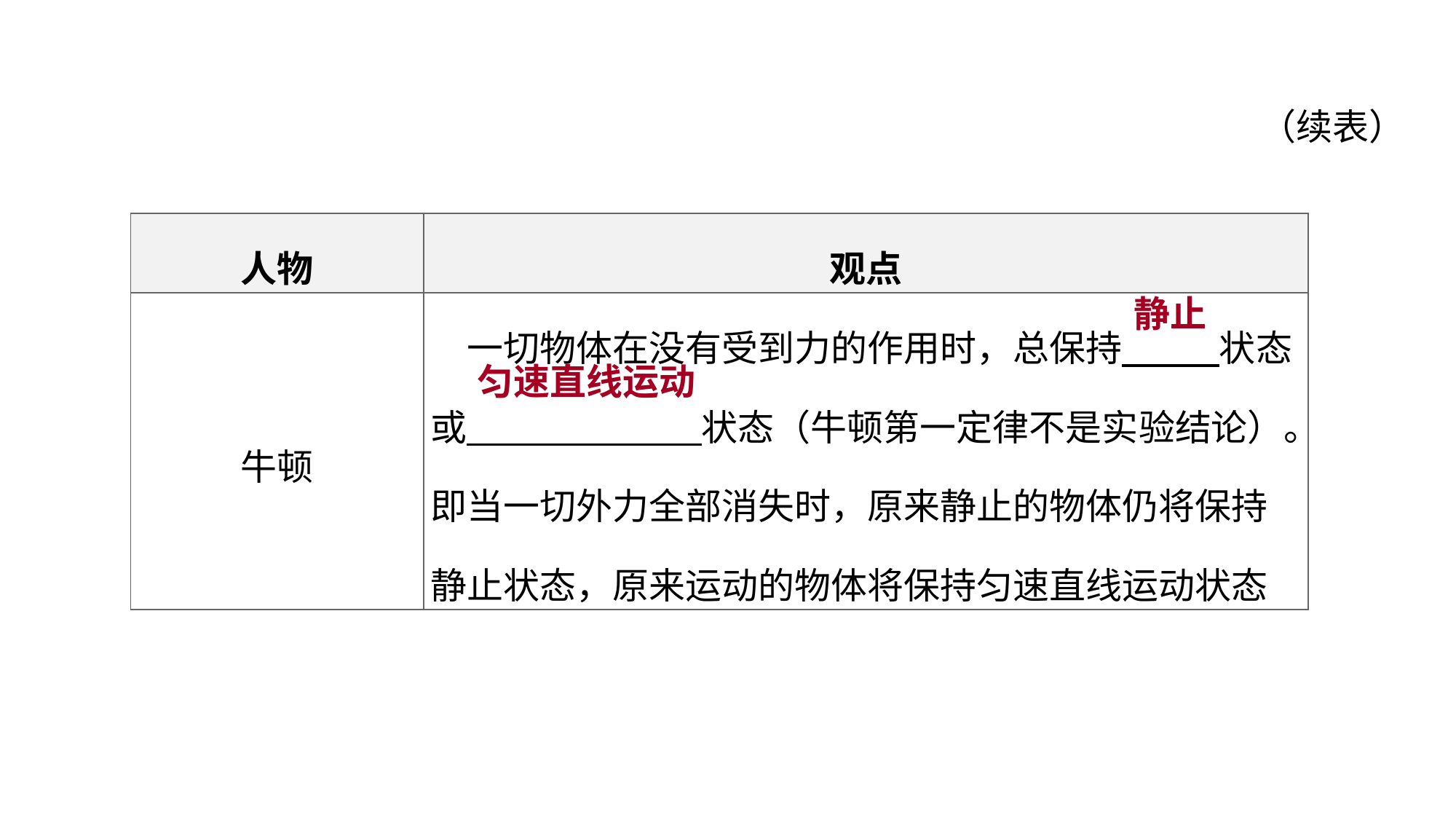

（续表）
| 人物 | 观点 |
| --- | --- |
| 牛顿 | 一切物体在没有受到力的作用时，总保持　 　状态或　　　　　 　状态（牛顿第一定律不是实验结论）。即当一切外力全部消失时，原来静止的物体仍将保持静止状态，原来运动的物体将保持匀速直线运动状态 |
教材梳理 夯实基础
静止
匀速直线运动